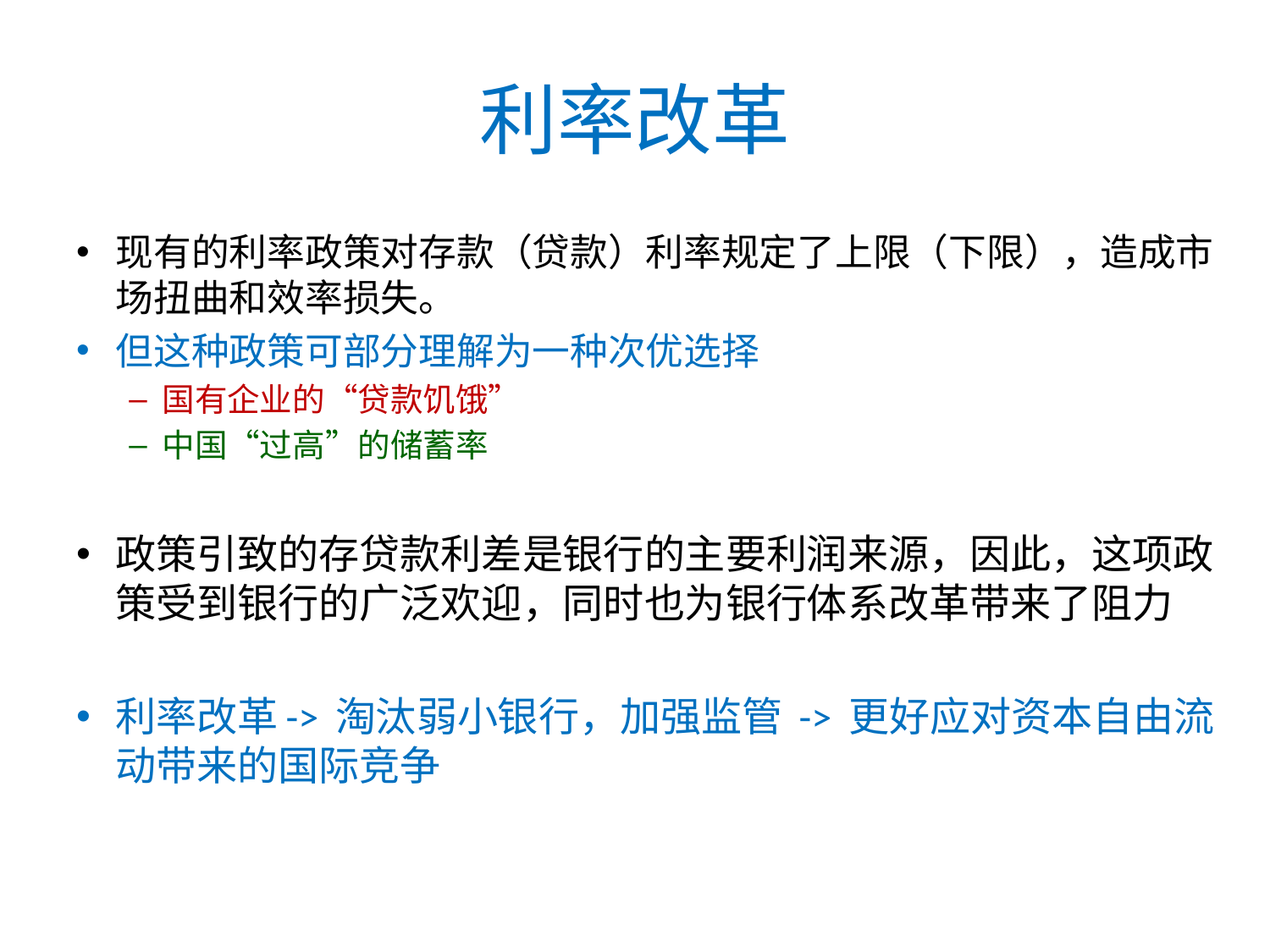

# 利率改革
现有的利率政策对存款（贷款）利率规定了上限（下限），造成市场扭曲和效率损失。
但这种政策可部分理解为一种次优选择
国有企业的“贷款饥饿”
中国“过高”的储蓄率

政策引致的存贷款利差是银行的主要利润来源，因此，这项政策受到银行的广泛欢迎，同时也为银行体系改革带来了阻力

利率改革-> 淘汰弱小银行，加强监管 -> 更好应对资本自由流动带来的国际竞争